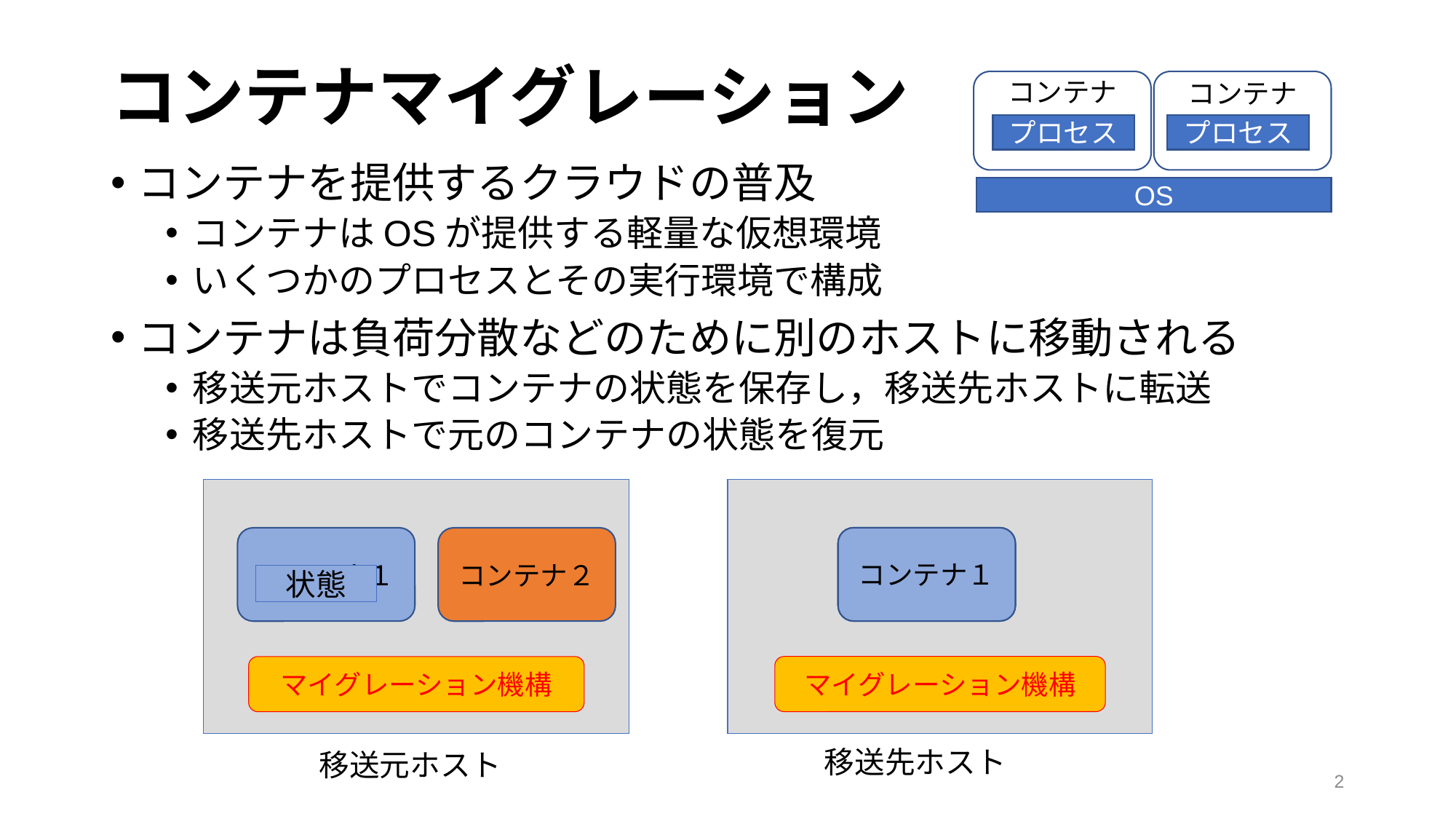

# コンテナマイグレーション
コンテナ

コンテナ

プロセス
プロセス
コンテナを提供するクラウドの普及
コンテナはOSが提供する軽量な仮想環境
いくつかのプロセスとその実行環境で構成
コンテナは負荷分散などのために別のホストに移動される
移送元ホストでコンテナの状態を保存し，移送先ホストに転送
移送先ホストで元のコンテナの状態を復元

OS

コンテナ１
コンテナ
コンテナ１
コンテナ２
状態
マイグレーション機構
マイグレーション機構
移送先ホスト
移送元ホスト
2